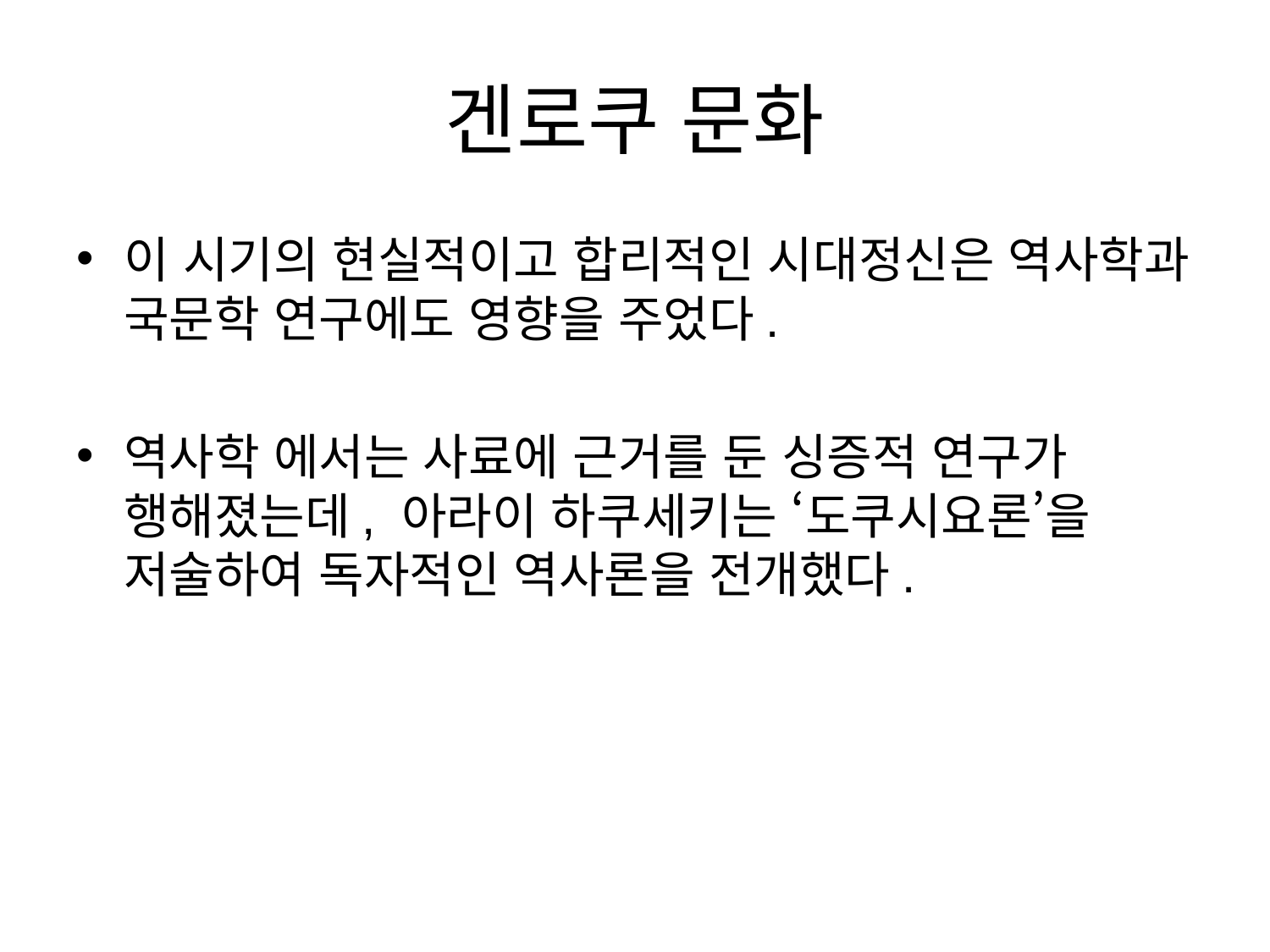

# 겐로쿠 문화
이 시기의 현실적이고 합리적인 시대정신은 역사학과 국문학 연구에도 영향을 주었다.

역사학 에서는 사료에 근거를 둔 싱증적 연구가 행해졌는데, 아라이 하쿠세키는 ‘도쿠시요론’을 저술하여 독자적인 역사론을 전개했다.